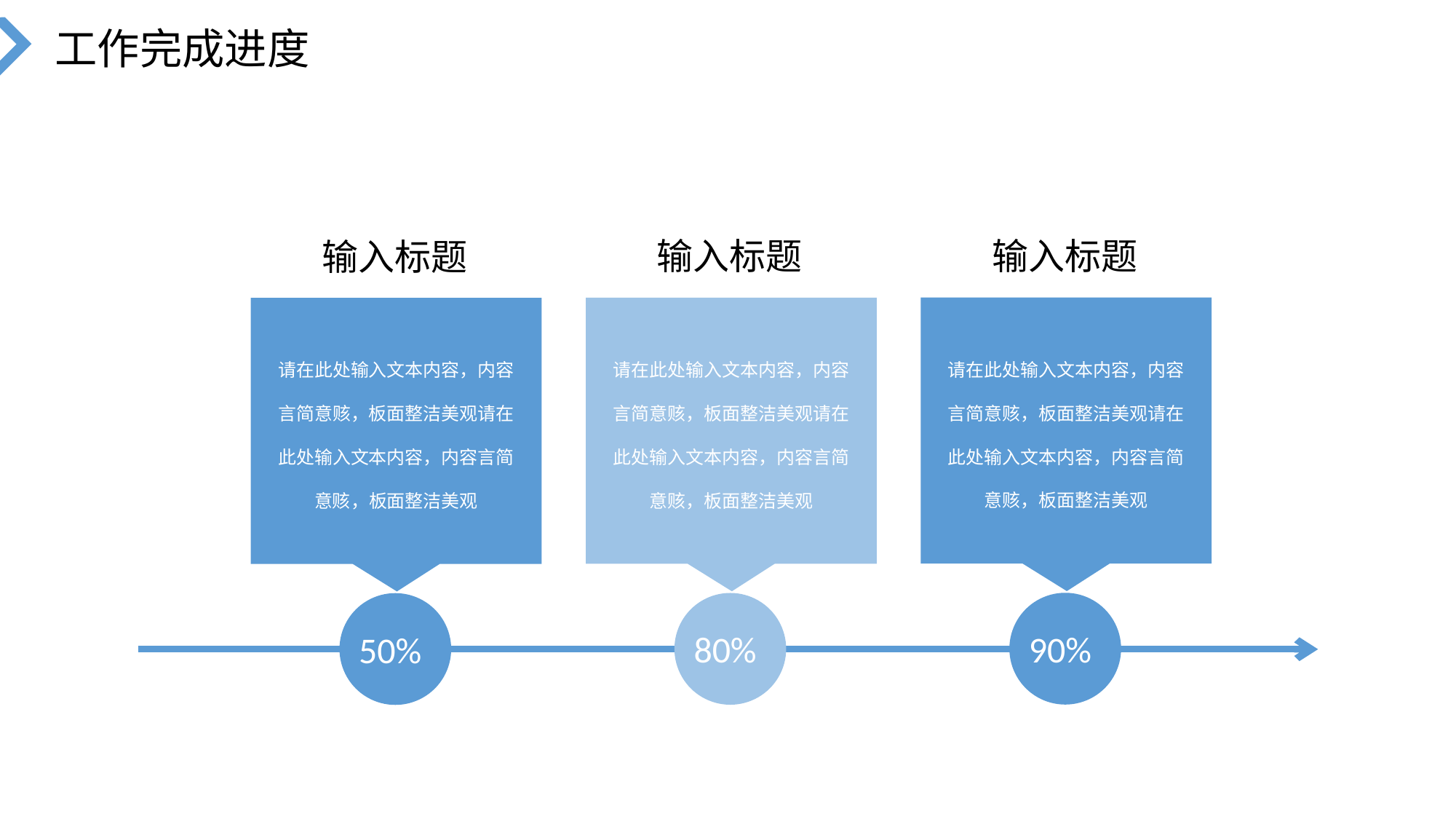

工作完成进度
输入标题
输入标题
输入标题

请在此处输入文本内容，内容言简意赅，板面整洁美观请在此处输入文本内容，内容言简意赅，板面整洁美观
请在此处输入文本内容，内容言简意赅，板面整洁美观请在此处输入文本内容，内容言简意赅，板面整洁美观
请在此处输入文本内容，内容言简意赅，板面整洁美观请在此处输入文本内容，内容言简意赅，板面整洁美观

90%
80%
50%